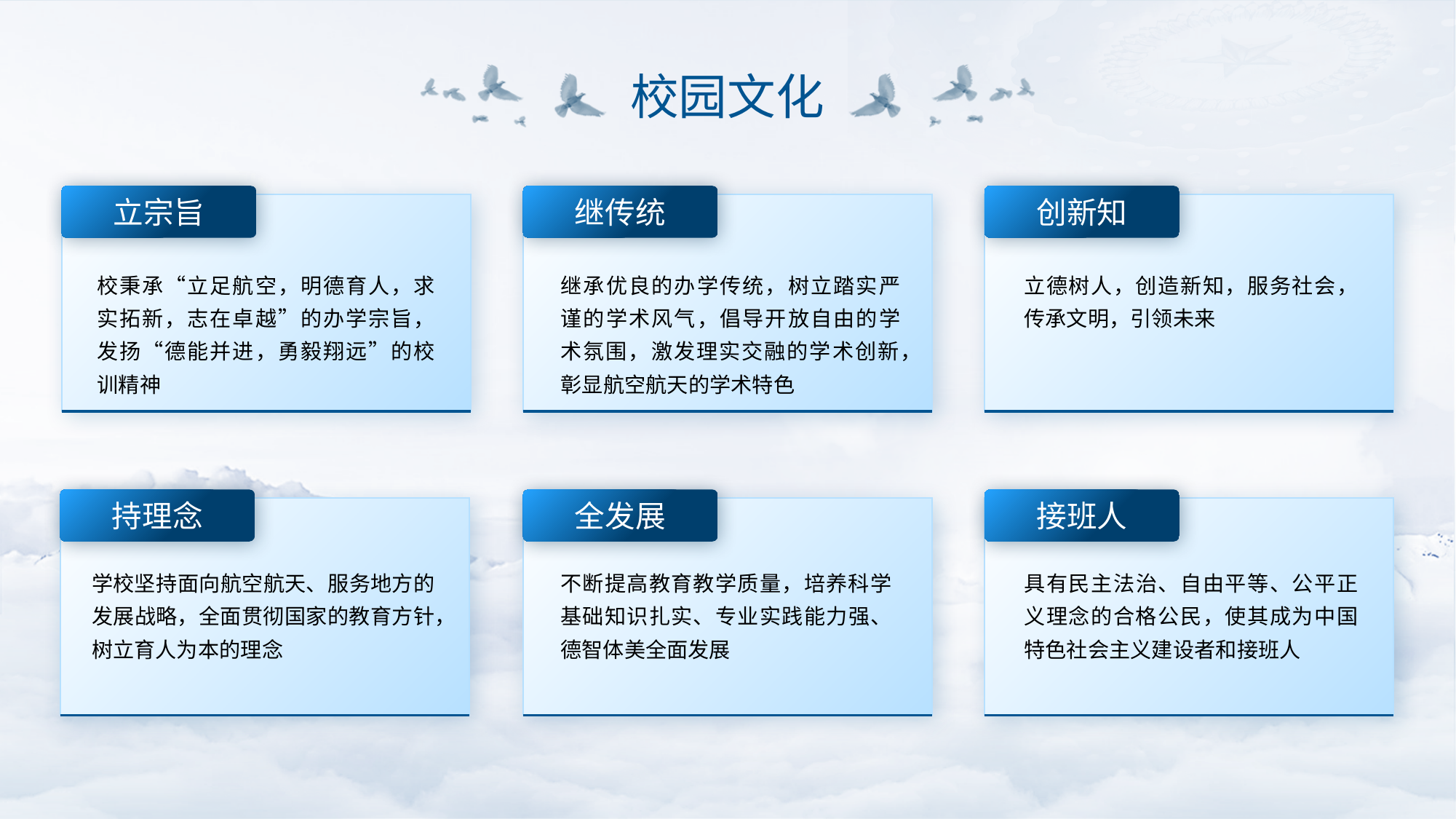

校园文化
立宗旨
继传统
创新知

校秉承“立足航空，明德育人，求实拓新，志在卓越”的办学宗旨，发扬“德能并进，勇毅翔远”的校训精神
继承优良的办学传统，树立踏实严谨的学术风气，倡导开放自由的学术氛围，激发理实交融的学术创新，彰显航空航天的学术特色
立德树人，创造新知，服务社会，传承文明，引领未来
持理念
全发展
接班人

学校坚持面向航空航天、服务地方的发展战略，全面贯彻国家的教育方针，树立育人为本的理念
不断提高教育教学质量，培养科学基础知识扎实、专业实践能力强、德智体美全面发展
具有民主法治、自由平等、公平正义理念的合格公民，使其成为中国特色社会主义建设者和接班人